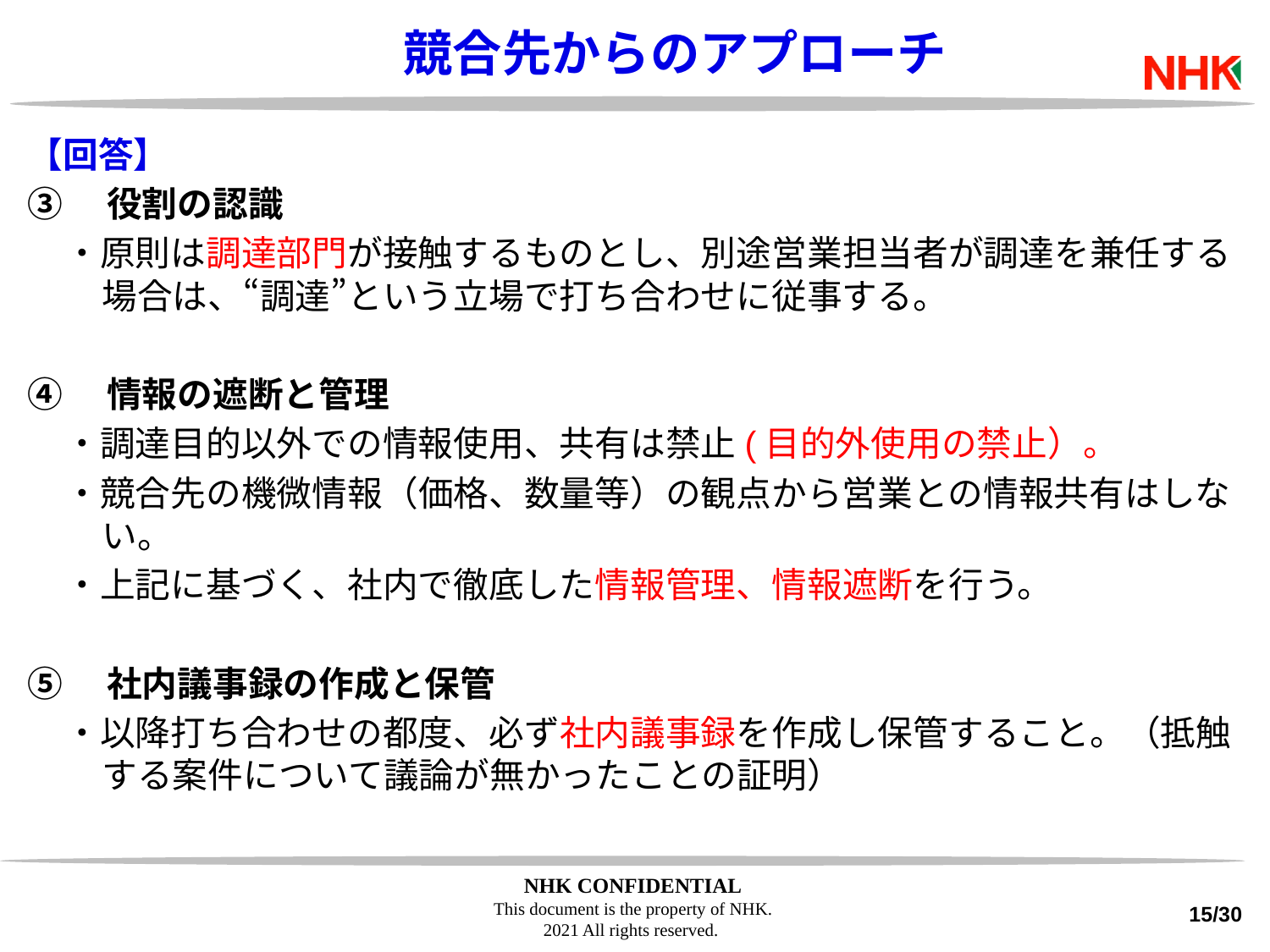

競合先からのアプローチ
【回答】
③　役割の認識
・原則は調達部門が接触するものとし、別途営業担当者が調達を兼任する場合は、“調達”という立場で打ち合わせに従事する。

④　情報の遮断と管理
・調達目的以外での情報使用、共有は禁止(目的外使用の禁止）。
・競合先の機微情報（価格、数量等）の観点から営業との情報共有はしない。
・上記に基づく、社内で徹底した情報管理、情報遮断を行う。

⑤　社内議事録の作成と保管
・以降打ち合わせの都度、必ず社内議事録を作成し保管すること。（抵触する案件について議論が無かったことの証明）

15/30